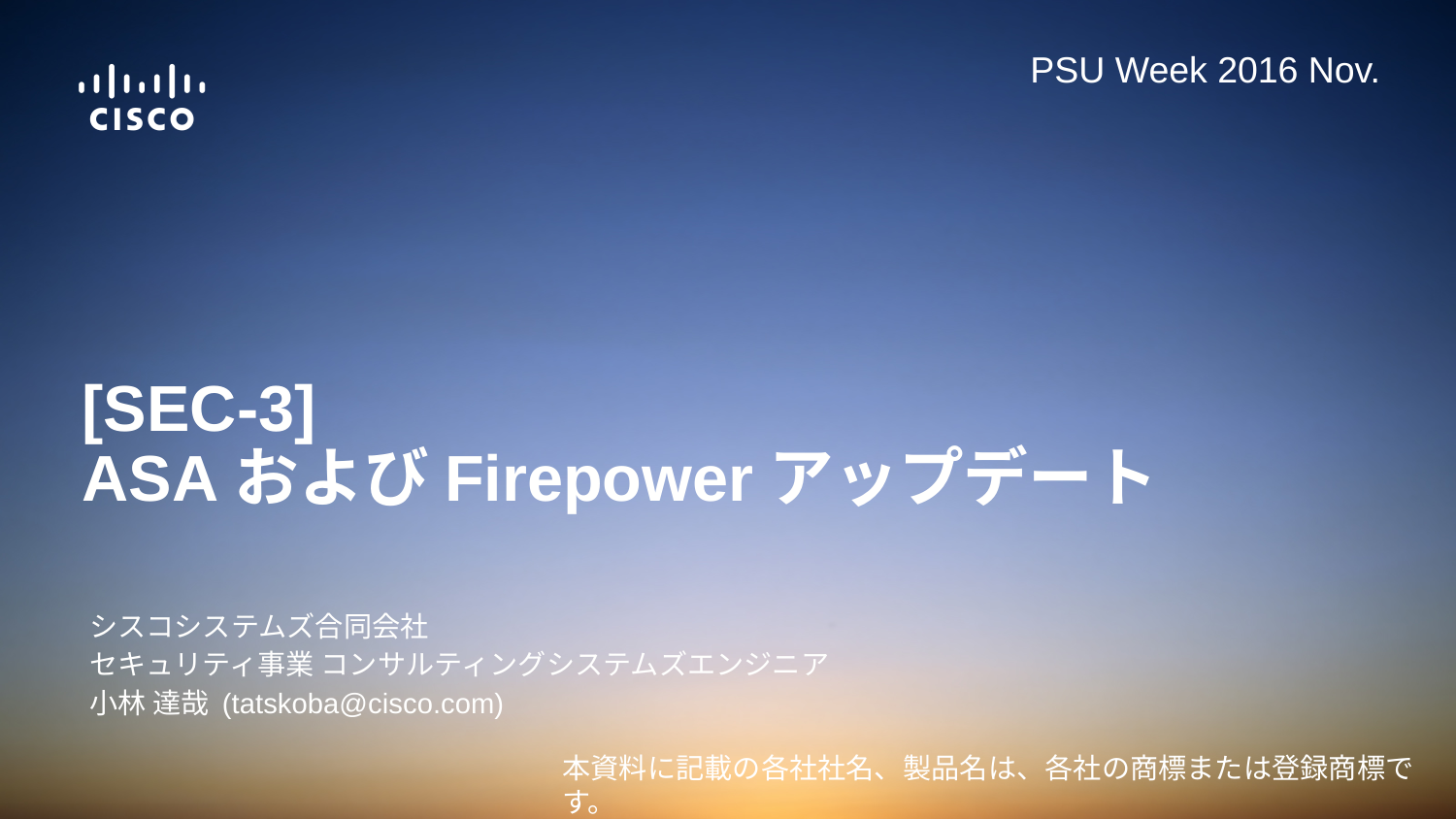

# [SEC-3] ASAおよびFirepowerアップデート
シスコシステムズ合同会社
セキュリティ事業 コンサルティングシステムズエンジニア
小林 達哉 (tatskoba@cisco.com)
本資料に記載の各社社名、製品名は、各社の商標または登録商標です。